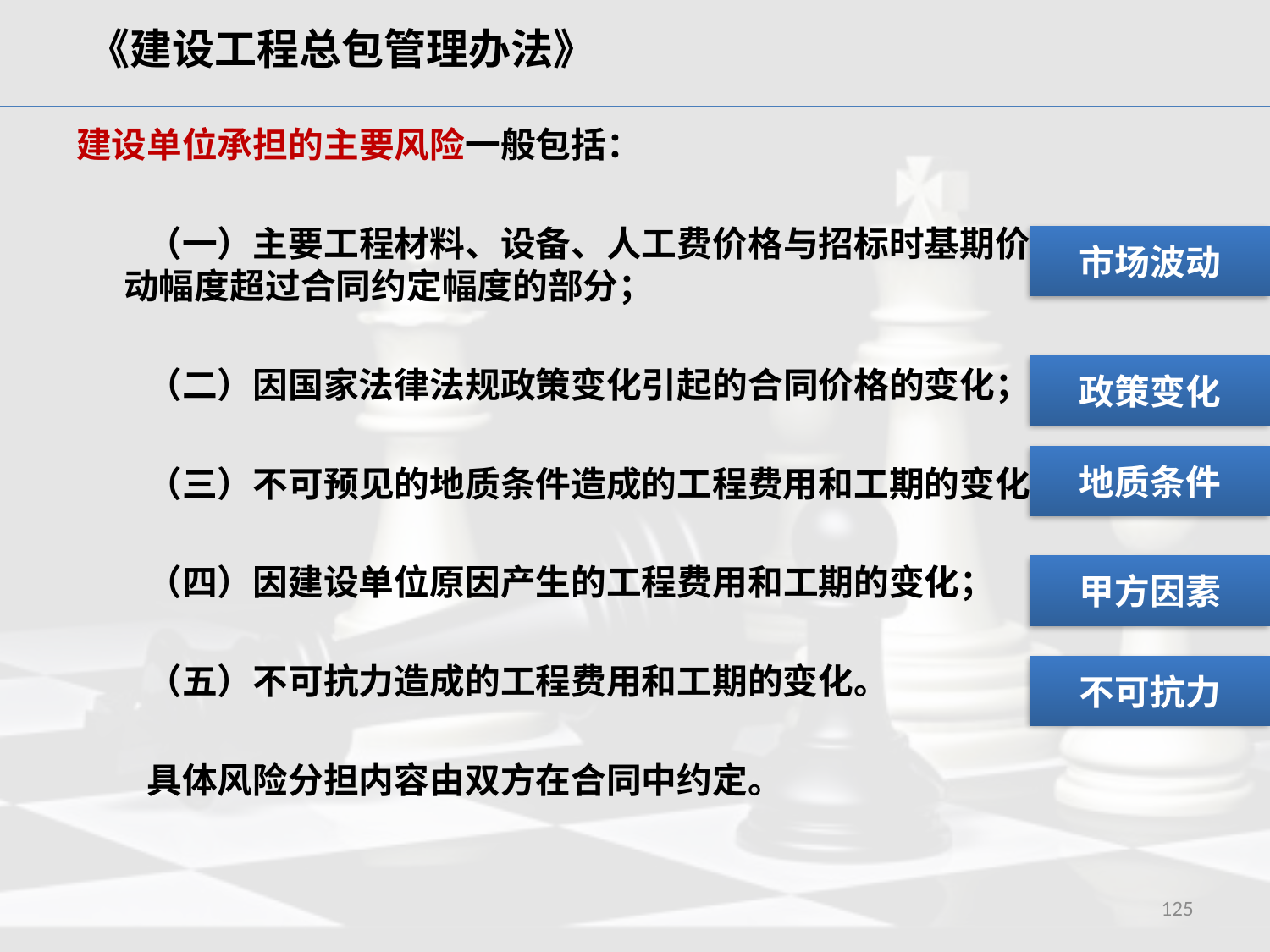

《建设工程总包管理办法》
建设单位承担的主要风险一般包括：

　　（一）主要工程材料、设备、人工费价格与招标时基期价相比，波动幅度超过合同约定幅度的部分；

　　（二）因国家法律法规政策变化引起的合同价格的变化；

　　（三）不可预见的地质条件造成的工程费用和工期的变化；

　　（四）因建设单位原因产生的工程费用和工期的变化；

　　（五）不可抗力造成的工程费用和工期的变化。

　　具体风险分担内容由双方在合同中约定。
市场波动
政策变化
地质条件
甲方因素
不可抗力
125